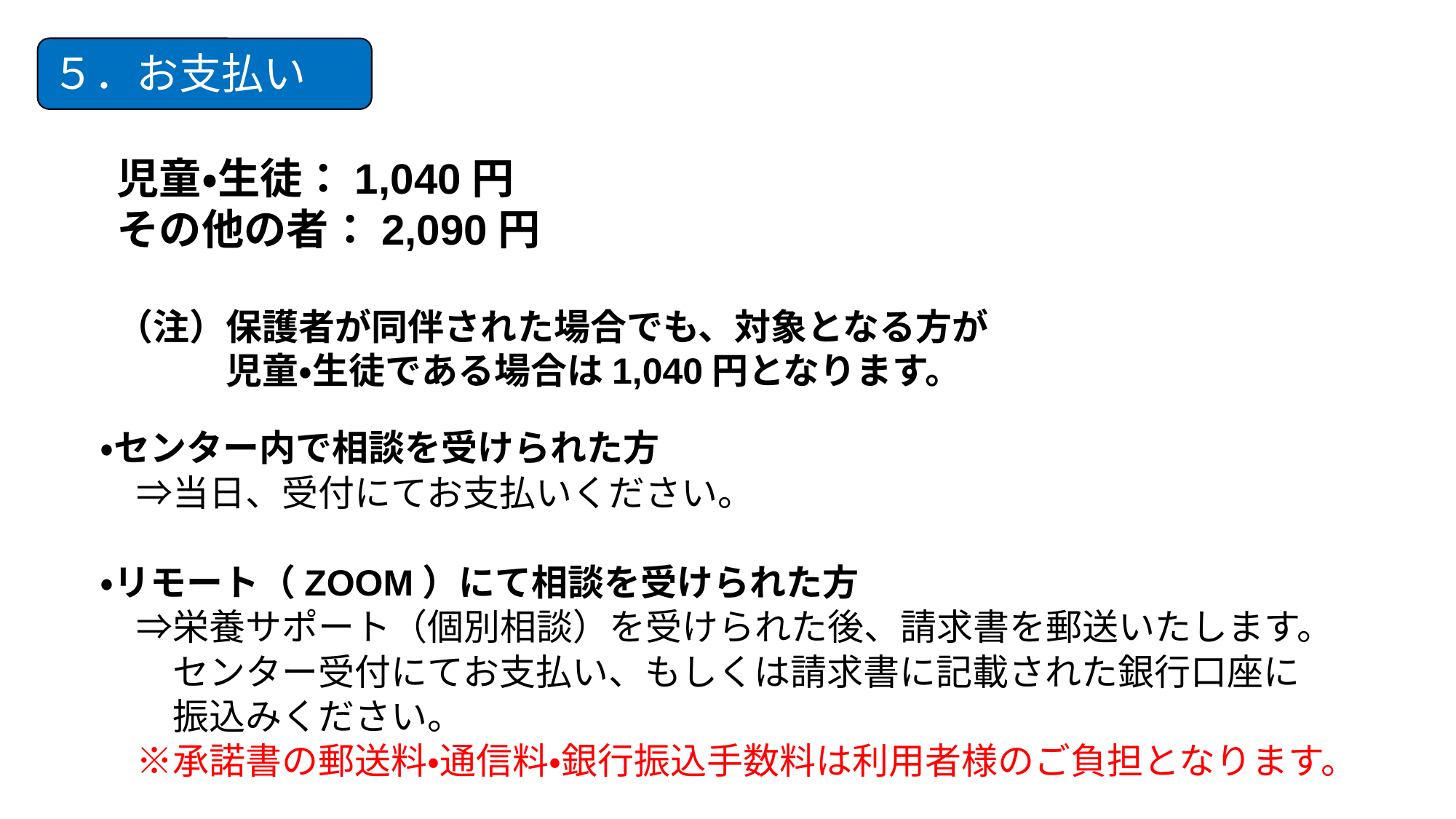

５．お支払い

・センター内で相談を受けられた方
　⇒当日、受付にてお支払いください。

・リモート（ZOOM）にて相談を受けられた方
　⇒栄養サポート（個別相談）を受けられた後、請求書を郵送いたします。
　　センター受付にてお支払い、もしくは請求書に記載された銀行口座に
　　振込みください。
　※承諾書の郵送料・通信料・銀行振込手数料は利用者様のご負担となります。
児童・生徒：1,040円
その他の者：2,090円

（注）保護者が同伴された場合でも、対象となる方が
　　　児童・生徒である場合は1,040円となります。